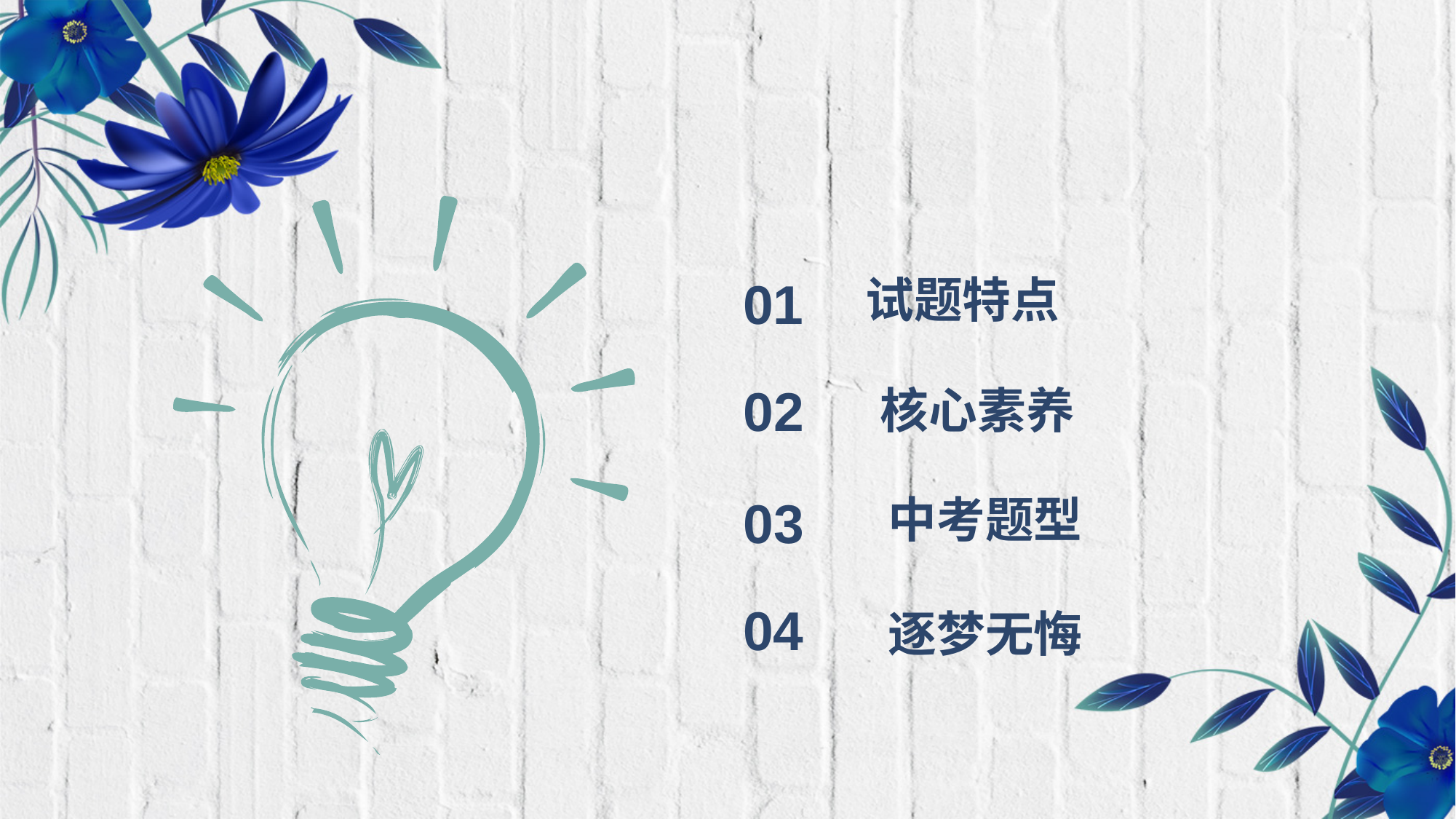

01
试题特点
02
 核心素养
03
 中考题型
04
 逐梦无悔